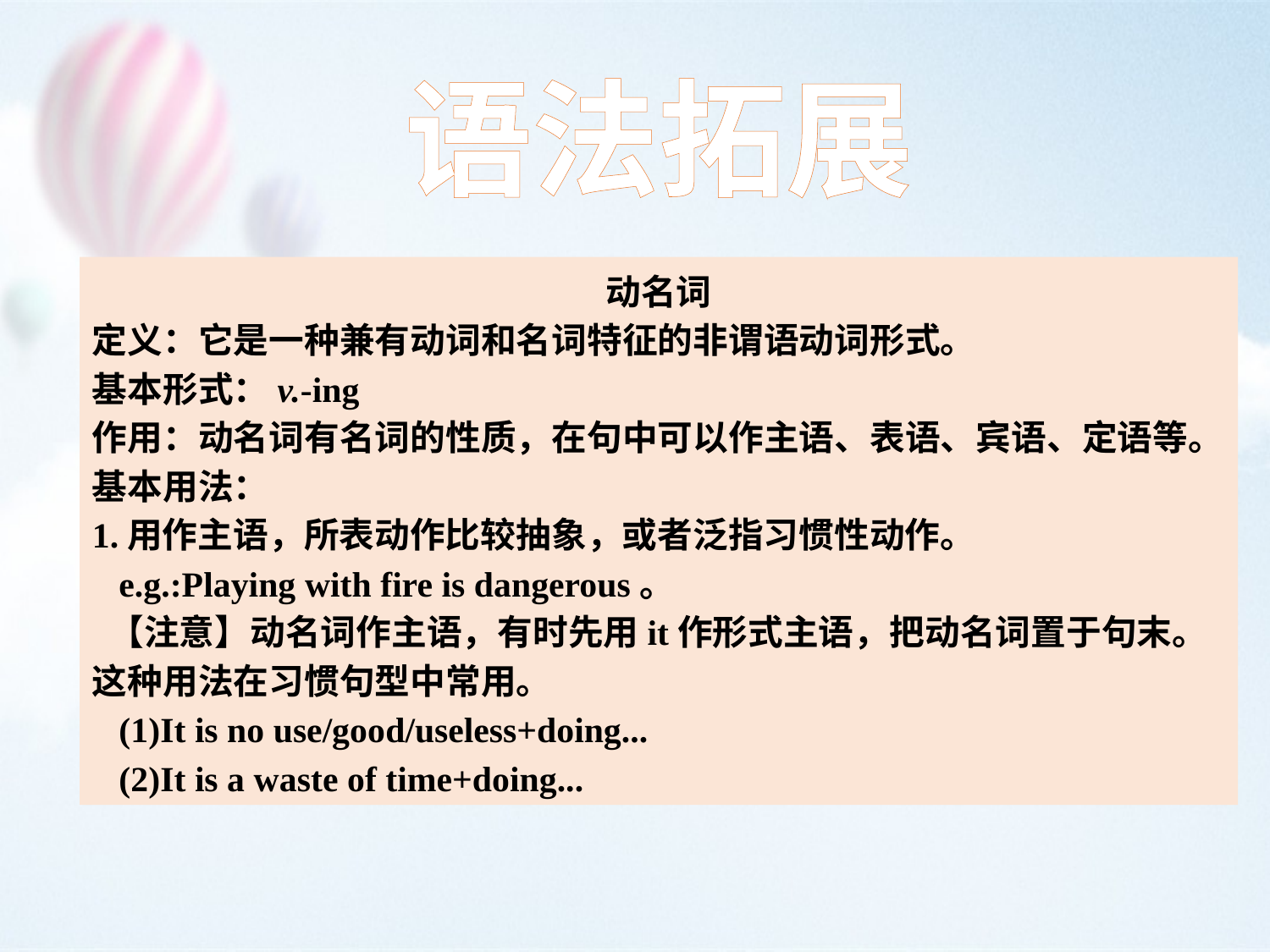

语法拓展
动名词
定义：它是一种兼有动词和名词特征的非谓语动词形式。
基本形式：v.-ing
作用：动名词有名词的性质，在句中可以作主语、表语、宾语、定语等。
基本用法：
1.用作主语，所表动作比较抽象，或者泛指习惯性动作。
   e.g.:Playing with fire is dangerous。
 【注意】动名词作主语，有时先用it作形式主语，把动名词置于句末。这种用法在习惯句型中常用。
   (1)It is no use/good/useless+doing...
   (2)It is a waste of time+doing...